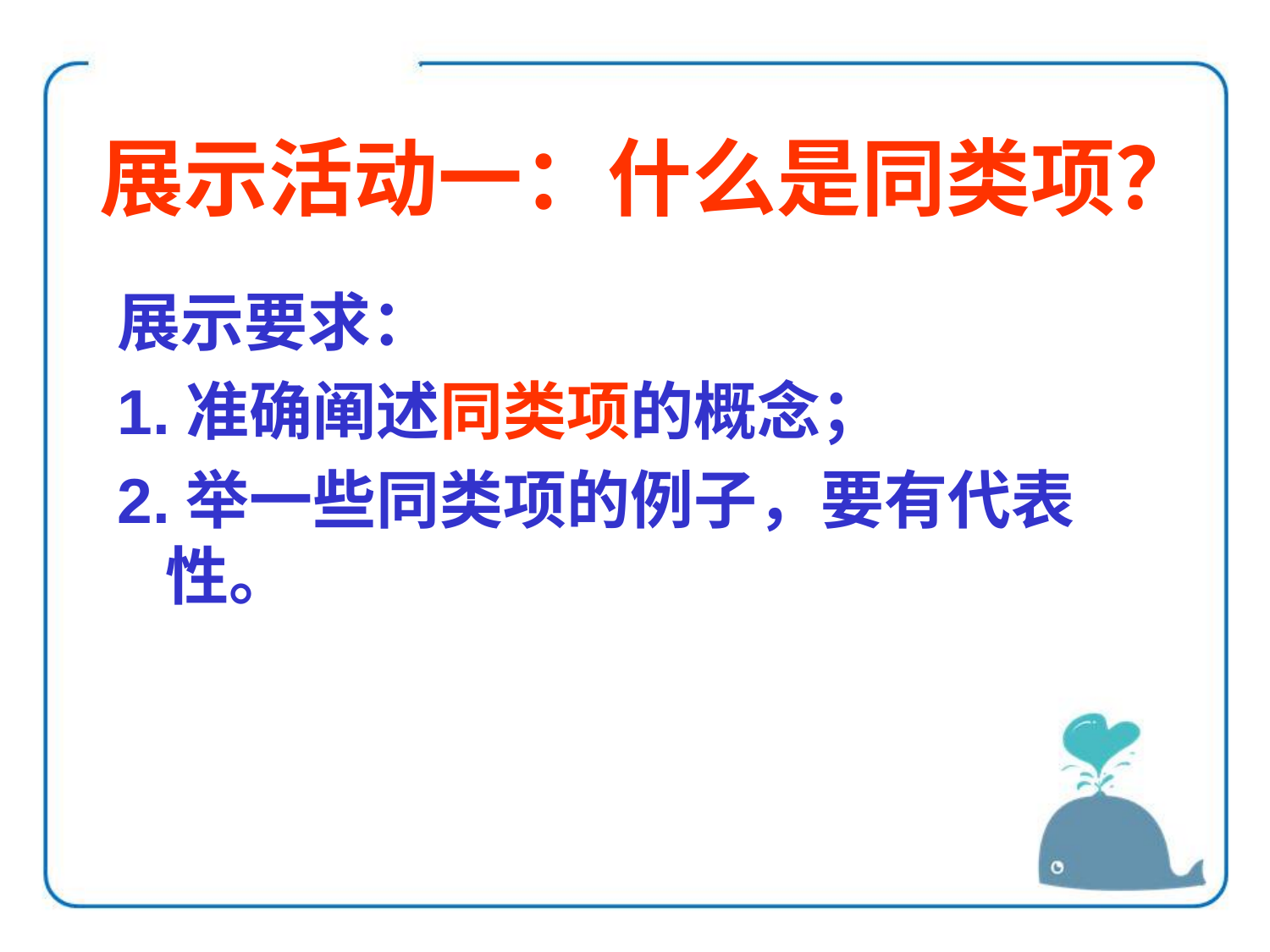

# 展示活动一：什么是同类项？
展示要求：
1.准确阐述同类项的概念；
2.举一些同类项的例子，要有代表性。